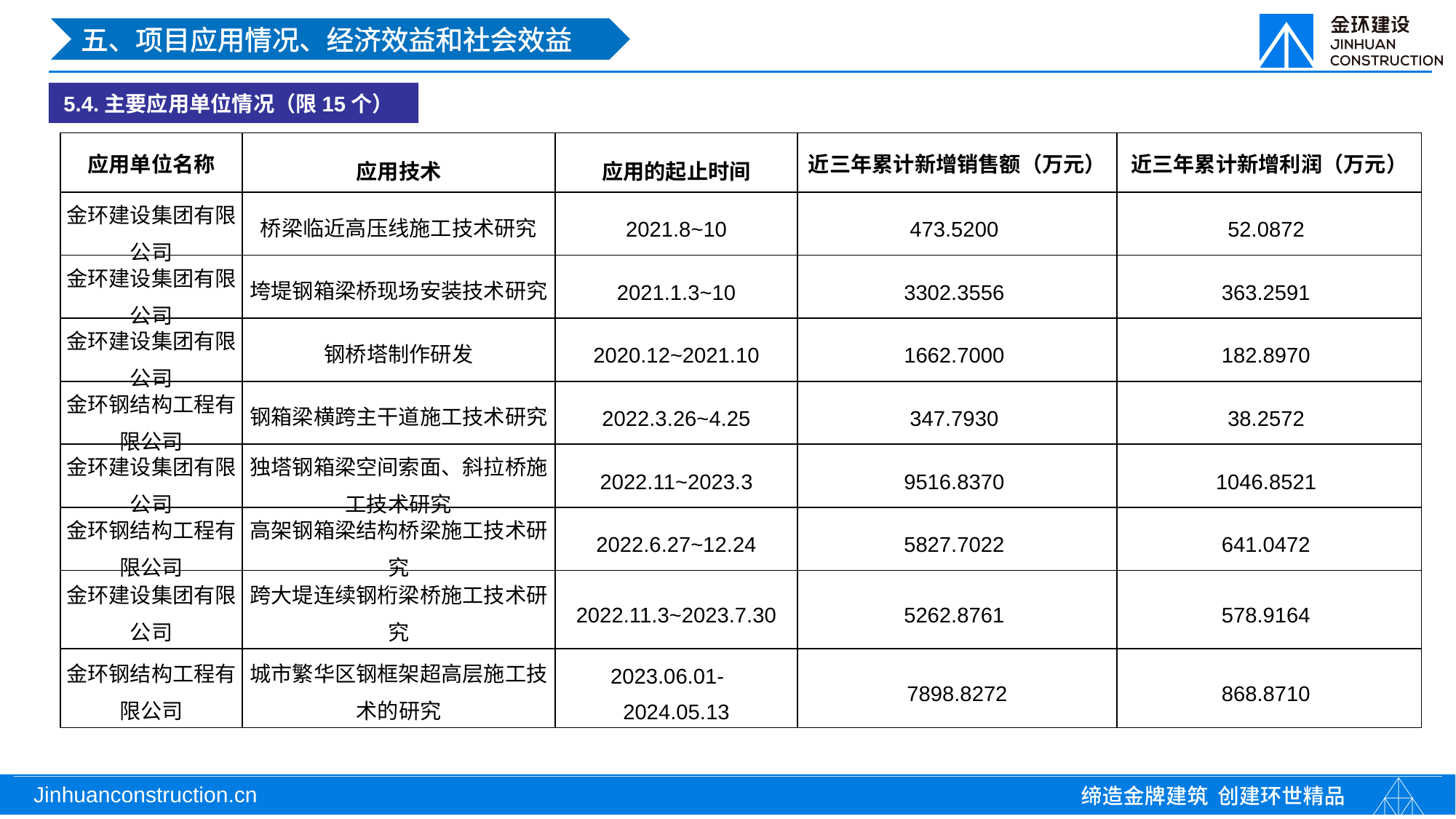

五、项目应用情况、经济效益和社会效益
5.4.主要应用单位情况（限15个）
| 应用单位名称 | 应用技术 | 应用的起止时间 | 近三年累计新增销售额（万元） | 近三年累计新增利润（万元） |
| --- | --- | --- | --- | --- |
| 金环建设集团有限公司 | 桥梁临近高压线施工技术研究 | 2021.8~10 | 473.5200 | 52.0872 |
| 金环建设集团有限公司 | 垮堤钢箱梁桥现场安装技术研究 | 2021.1.3~10 | 3302.3556 | 363.2591 |
| 金环建设集团有限公司 | 钢桥塔制作研发 | 2020.12~2021.10 | 1662.7000 | 182.8970 |
| 金环钢结构工程有限公司 | 钢箱梁横跨主干道施工技术研究 | 2022.3.26~4.25 | 347.7930 | 38.2572 |
| 金环建设集团有限公司 | 独塔钢箱梁空间索面、斜拉桥施工技术研究 | 2022.11~2023.3 | 9516.8370 | 1046.8521 |
| 金环钢结构工程有限公司 | 高架钢箱梁结构桥梁施工技术研究 | 2022.6.27~12.24 | 5827.7022 | 641.0472 |
| 金环建设集团有限公司 | 跨大堤连续钢桁梁桥施工技术研究 | 2022.11.3~2023.7.30 | 5262.8761 | 578.9164 |
| 金环钢结构工程有限公司 | 城市繁华区钢框架超高层施工技术的研究 | 2023.06.01- 2024.05.13 | 7898.8272 | 868.8710 |